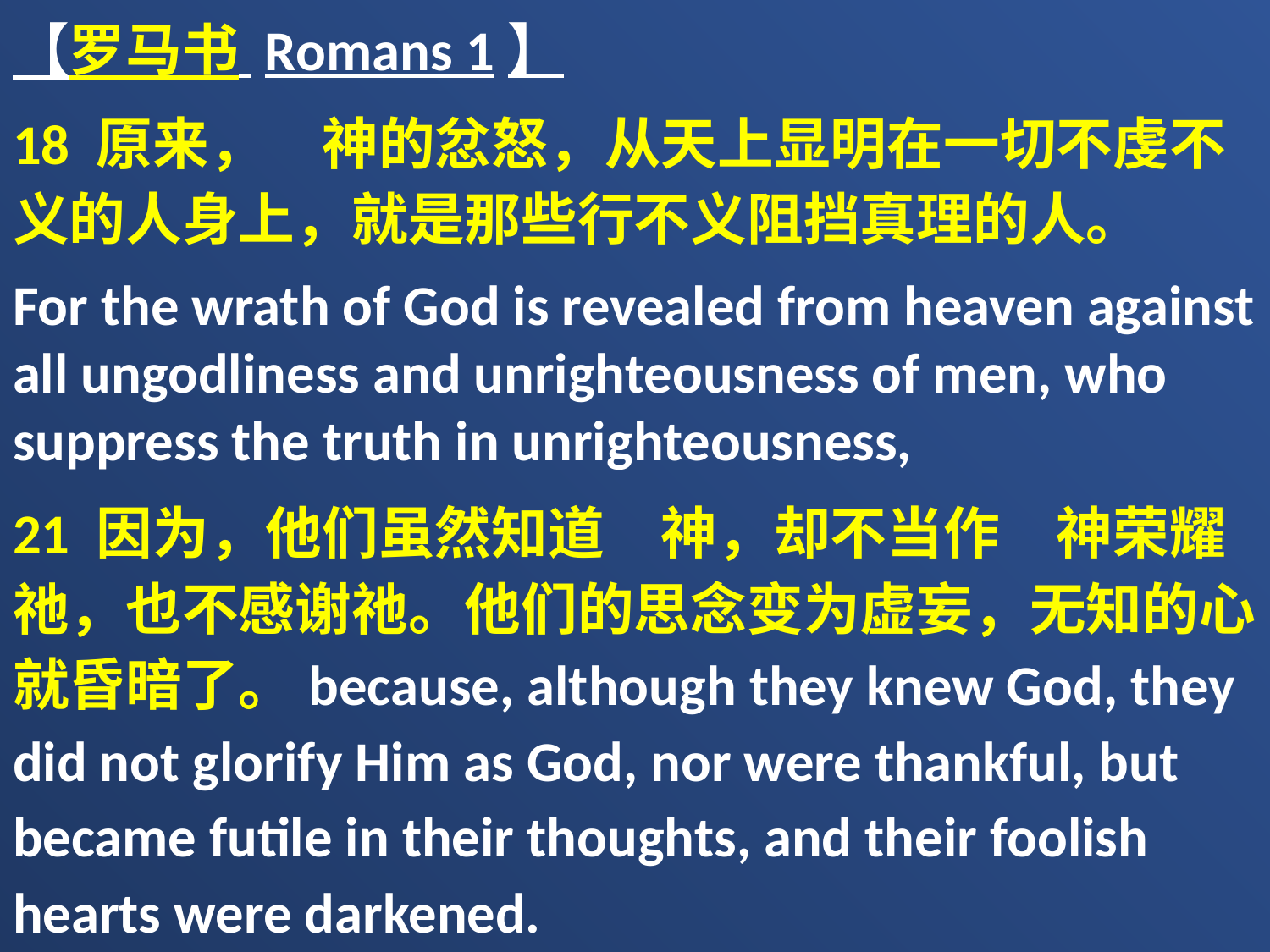

【罗马书 Romans 1】
18 原来，　神的忿怒，从天上显明在一切不虔不义的人身上，就是那些行不义阻挡真理的人。
For the wrath of God is revealed from heaven against all ungodliness and unrighteousness of men, who suppress the truth in unrighteousness,
21 因为，他们虽然知道　神，却不当作　神荣耀祂，也不感谢祂。他们的思念变为虚妄，无知的心就昏暗了。because, although they knew God, they did not glorify Him as God, nor were thankful, but became futile in their thoughts, and their foolish hearts were darkened.